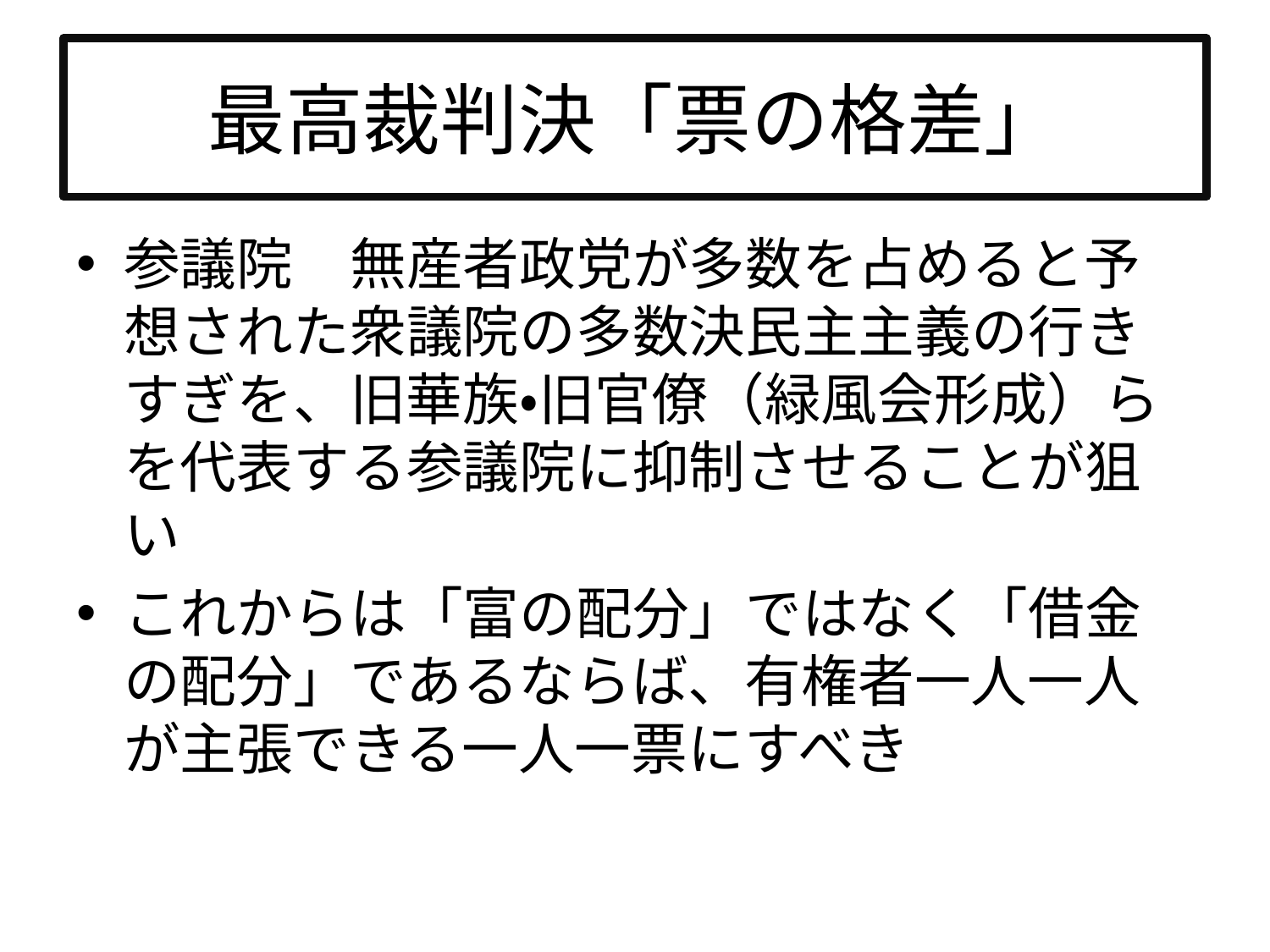

# 最高裁判決「票の格差」
参議院　無産者政党が多数を占めると予想された衆議院の多数決民主主義の行きすぎを、旧華族・旧官僚（緑風会形成）らを代表する参議院に抑制させることが狙い
これからは「富の配分」ではなく「借金の配分」であるならば、有権者一人一人が主張できる一人一票にすべき